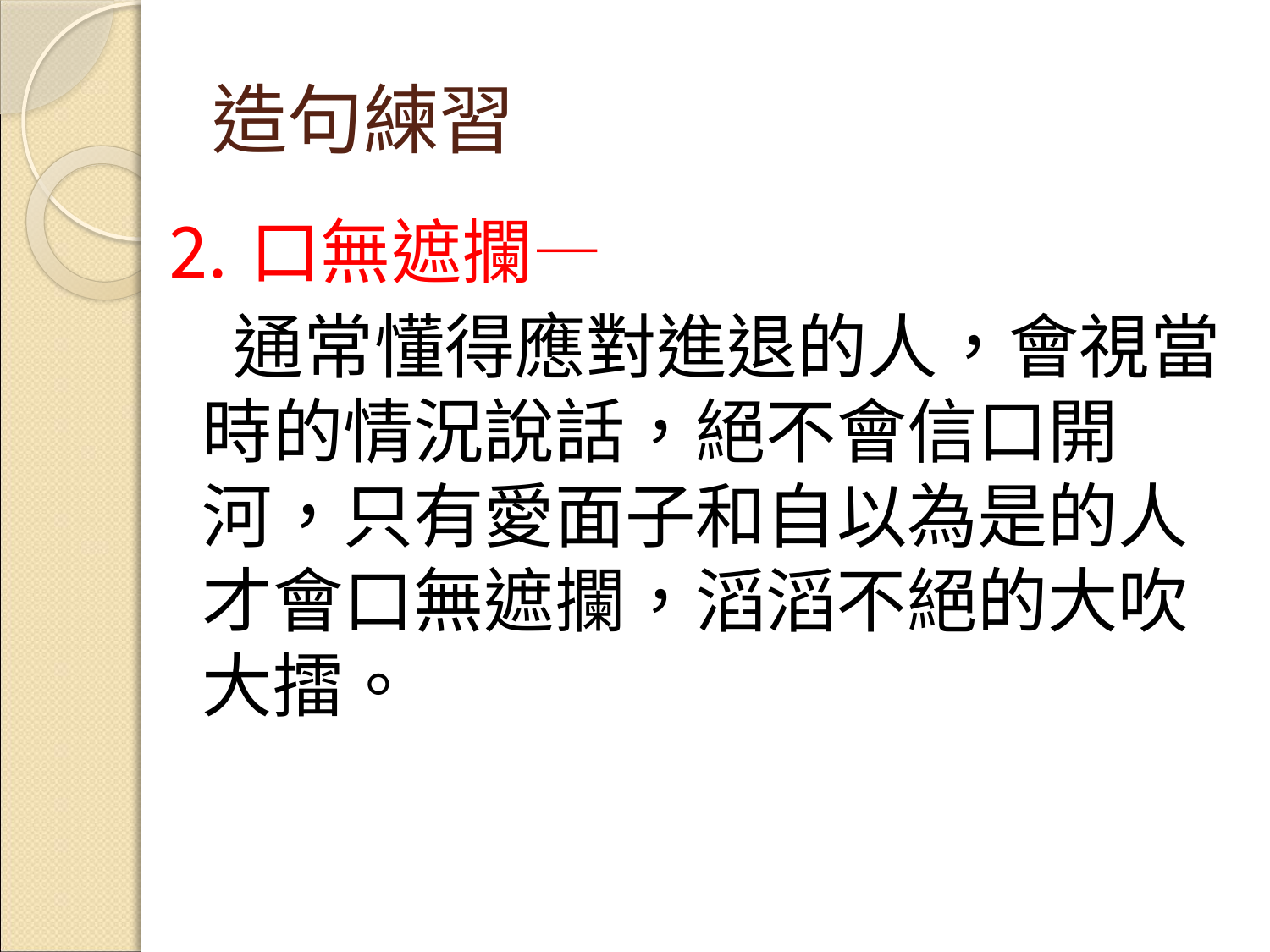

造句練習
⒉口無遮攔—
　通常懂得應對進退的人，會視當時的情況說話，絕不會信口開河，只有愛面子和自以為是的人才會口無遮攔，滔滔不絕的大吹大擂。